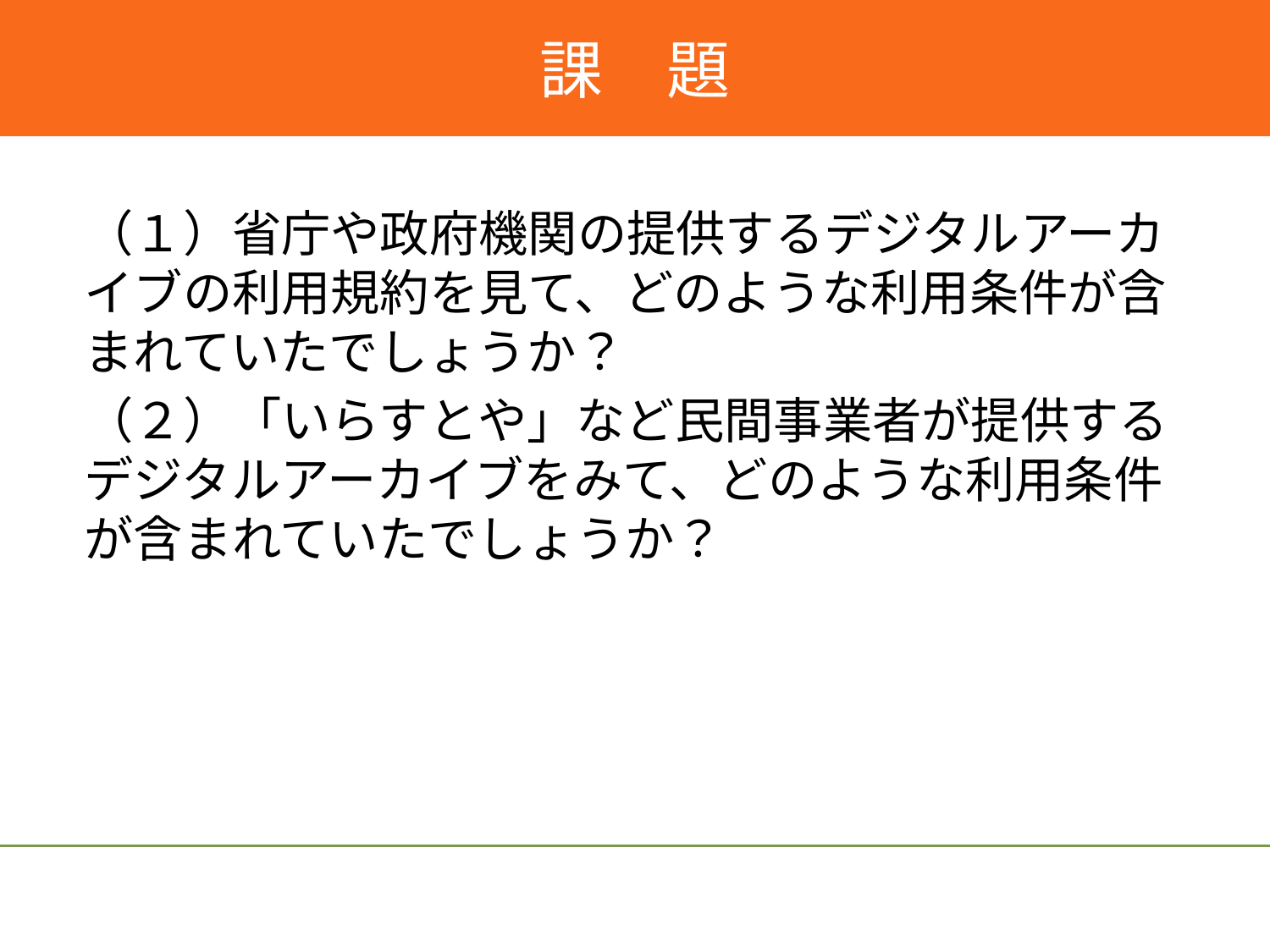

# 課　題

（１）省庁や政府機関の提供するデジタルアーカイブの利用規約を見て、どのような利用条件が含まれていたでしょうか？
（２）「いらすとや」など民間事業者が提供するデジタルアーカイブをみて、どのような利用条件が含まれていたでしょうか？